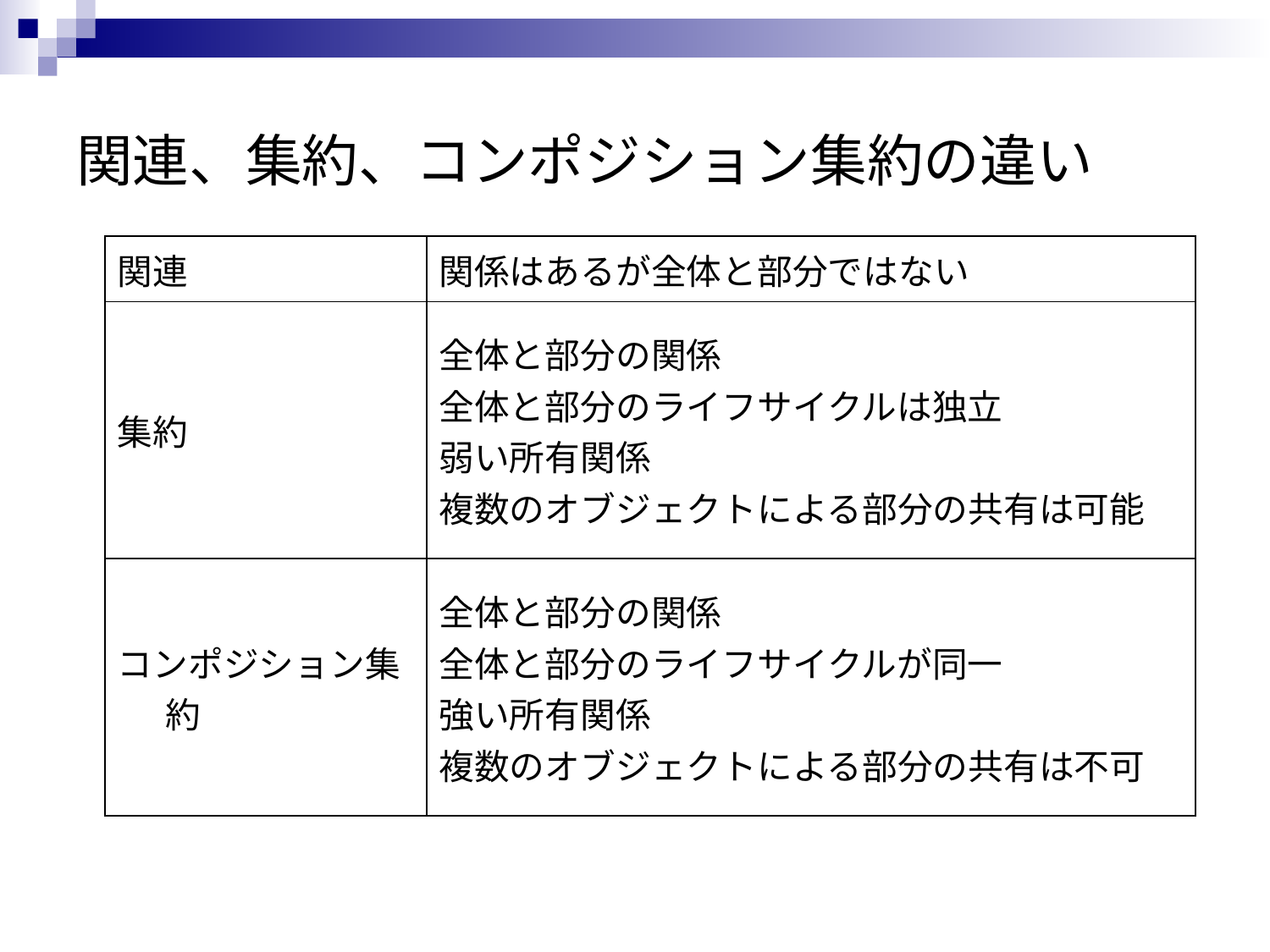

# 関連、集約、コンポジション集約の違い
| 関連 | 関係はあるが全体と部分ではない |
| --- | --- |
| 集約 | 全体と部分の関係 全体と部分のライフサイクルは独立 弱い所有関係 複数のオブジェクトによる部分の共有は可能 |
| コンポジション集約 | 全体と部分の関係 全体と部分のライフサイクルが同一 強い所有関係 複数のオブジェクトによる部分の共有は不可 |